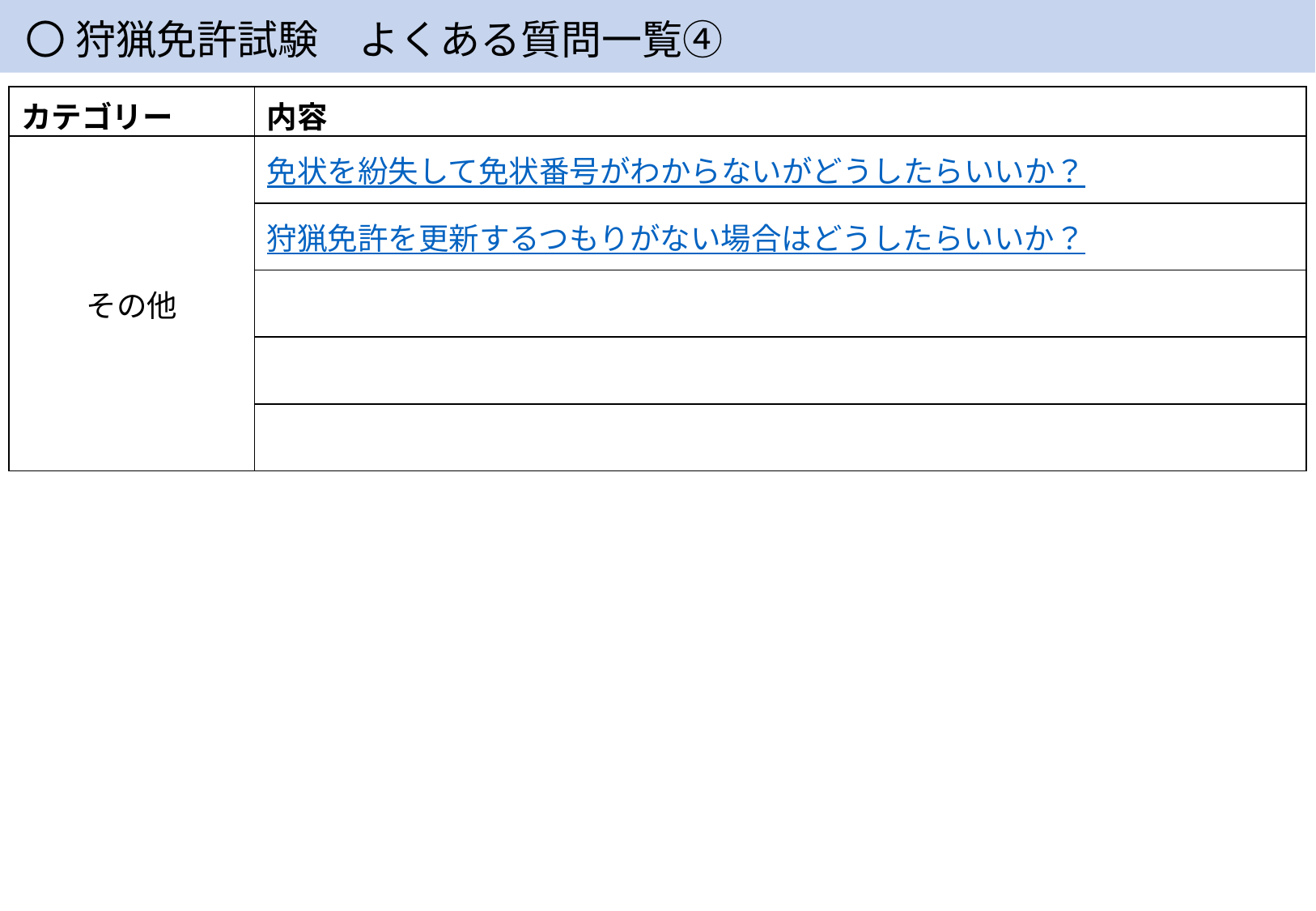

〇 狩猟免許試験　よくある質問一覧④
| カテゴリー | 内容 |
| --- | --- |
| その他 | 免状を紛失して免状番号がわからないがどうしたらいいか？ |
|  | 狩猟免許を更新するつもりがない場合はどうしたらいいか？ |
|  |  |
|  |  |
|  |  |